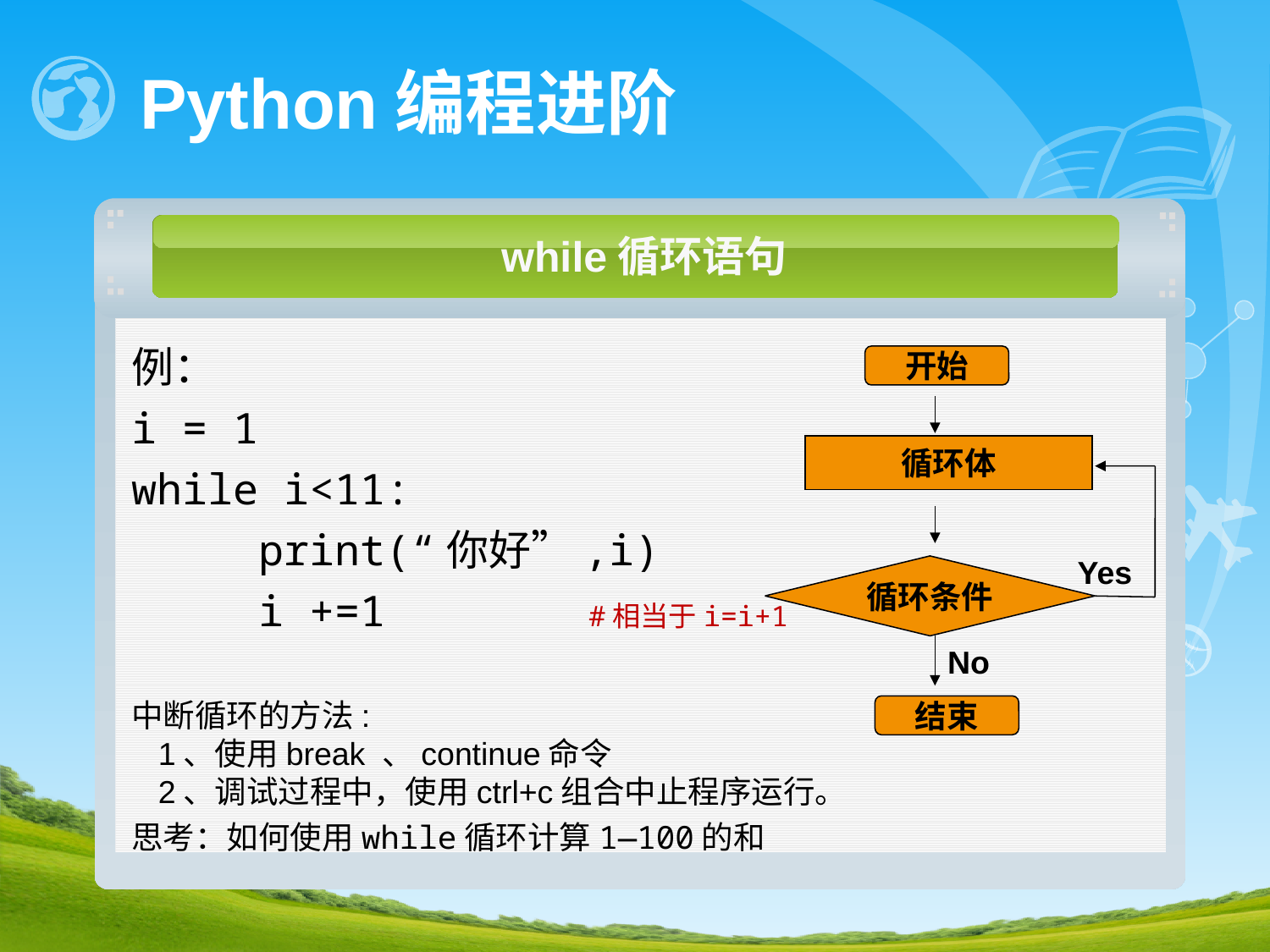

# Python编程进阶

while循环语句

例：
i = 1
while i<11:
	print(“你好”,i)
	i +=1        #相当于i=i+1

中断循环的方法:
   1、使用break 、continue命令
   2、调试过程中，使用ctrl+c组合中止程序运行。
思考：如何使用while循环计算1—100的和

开始

循环体

Yes

循环条件
No

结束